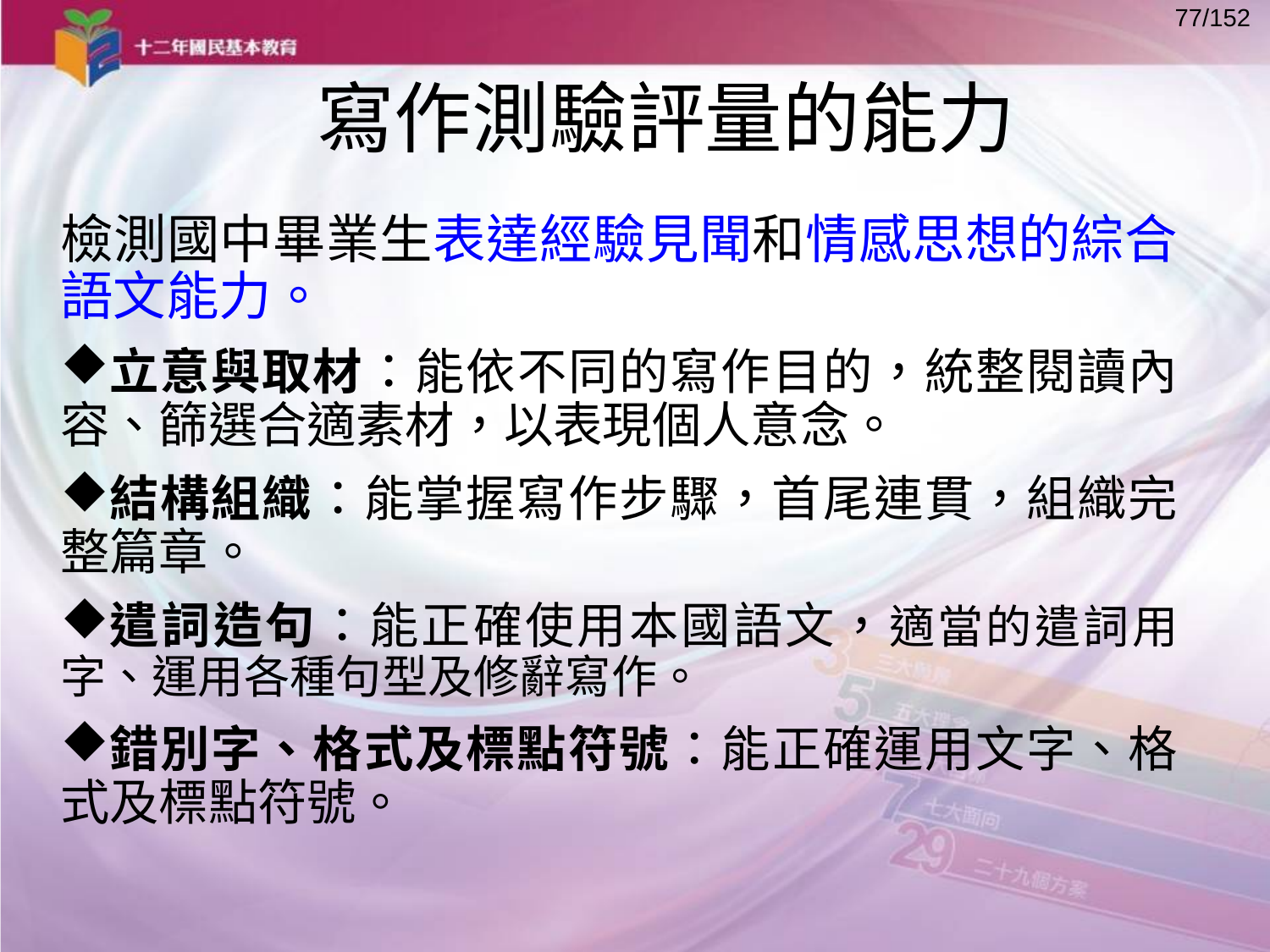

寫作測驗評量的能力

檢測國中畢業生表達經驗見聞和情感思想的綜合語文能力。
立意與取材：能依不同的寫作目的，統整閱讀內容、篩選合適素材，以表現個人意念。
結構組織：能掌握寫作步驟，首尾連貫，組織完整篇章。
遣詞造句：能正確使用本國語文，適當的遣詞用字、運用各種句型及修辭寫作。
錯別字、格式及標點符號：能正確運用文字、格式及標點符號。